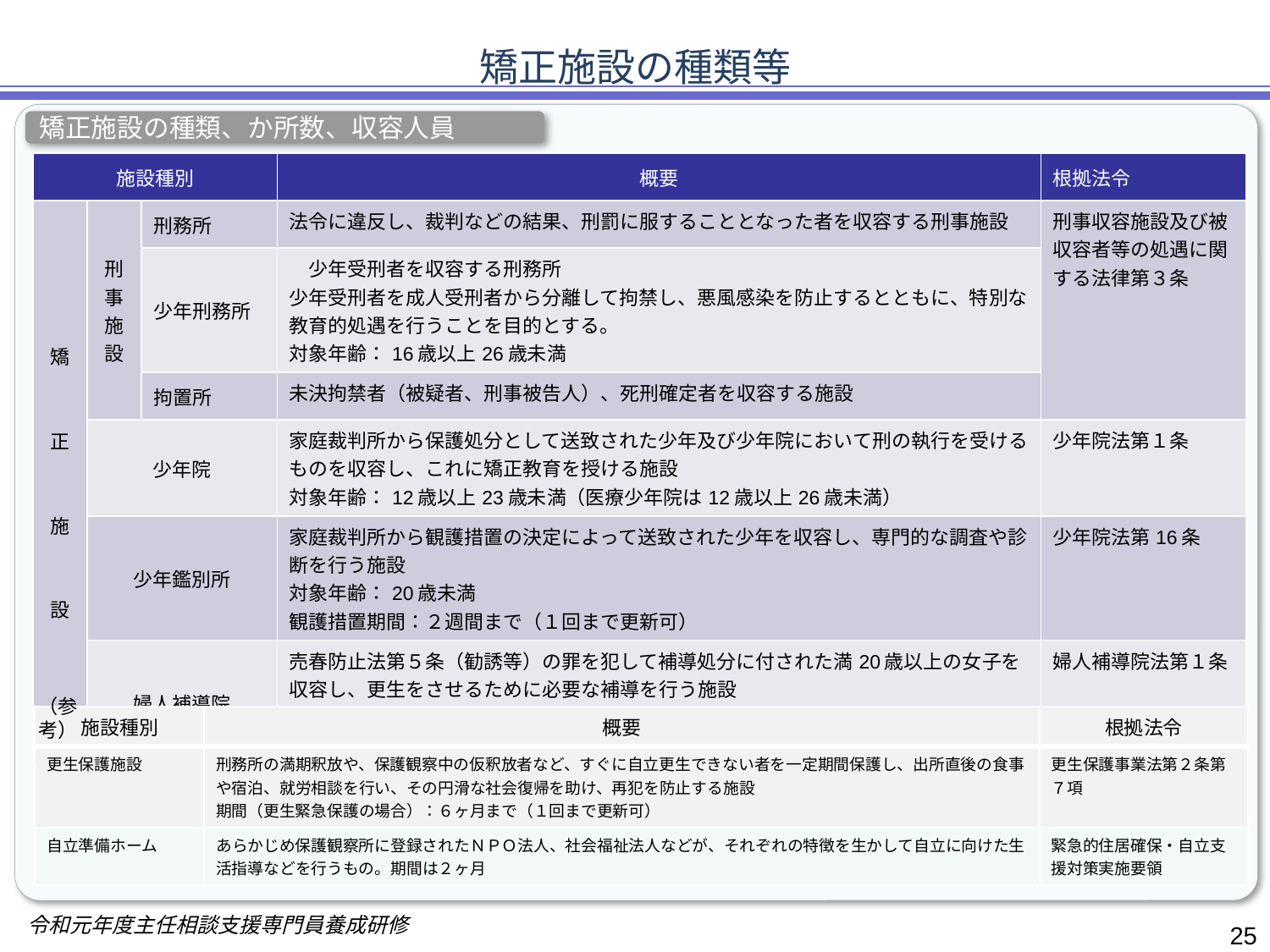

矯正施設の種類等

矯正施設の種類、か所数、収容人員
| 施設種別 |  |  | 概要 | 根拠法令 |
| --- | --- | --- | --- | --- |
| 矯　　正　　施　　設 | 刑事施設 | 刑務所 | 法令に違反し、裁判などの結果、刑罰に服することとなった者を収容する刑事施設 | 刑事収容施設及び被収容者等の処遇に関する法律第３条 |
|  |  | 少年刑務所 | 少年受刑者を収容する刑務所 少年受刑者を成人受刑者から分離して拘禁し、悪風感染を防止するとともに、特別な教育的処遇を行うことを目的とする。 対象年齢：16歳以上26歳未満 |  |
|  |  | 拘置所 | 未決拘禁者（被疑者、刑事被告人）、死刑確定者を収容する施設 |  |
|  | 少年院 |  | 家庭裁判所から保護処分として送致された少年及び少年院において刑の執行を受けるものを収容し、これに矯正教育を授ける施設 対象年齢：12歳以上23歳未満（医療少年院は12歳以上26歳未満） | 少年院法第１条 |
|  | 少年鑑別所 |  | 家庭裁判所から観護措置の決定によって送致された少年を収容し、専門的な調査や診断を行う施設 対象年齢：20歳未満 観護措置期間：２週間まで（１回まで更新可） | 少年院法第16条 |
|  | 婦人補導院 |  | 売春防止法第５条（勧誘等）の罪を犯して補導処分に付された満20歳以上の女子を収容し、更生をさせるために必要な補導を行う施設 対象年齢：満20歳以上 期間：６ヶ月 | 婦人補導院法第１条 |
（参　考）
| 施設種別 | 概要 | 根拠法令 |
| --- | --- | --- |
| 更生保護施設 | 刑務所の満期釈放や、保護観察中の仮釈放者など、すぐに自立更生できない者を一定期間保護し、出所直後の食事や宿泊、就労相談を行い、その円滑な社会復帰を助け、再犯を防止する施設 期間（更生緊急保護の場合）：６ヶ月まで（１回まで更新可） | 更生保護事業法第２条第７項 |
| 自立準備ホーム | あらかじめ保護観察所に登録されたＮＰＯ法人、社会福祉法人などが、それぞれの特徴を生かして自立に向けた生活指導などを行うもの。期間は２ヶ月 | 緊急的住居確保・自立支援対策実施要領 |
令和元年度主任相談支援専門員養成研修
25